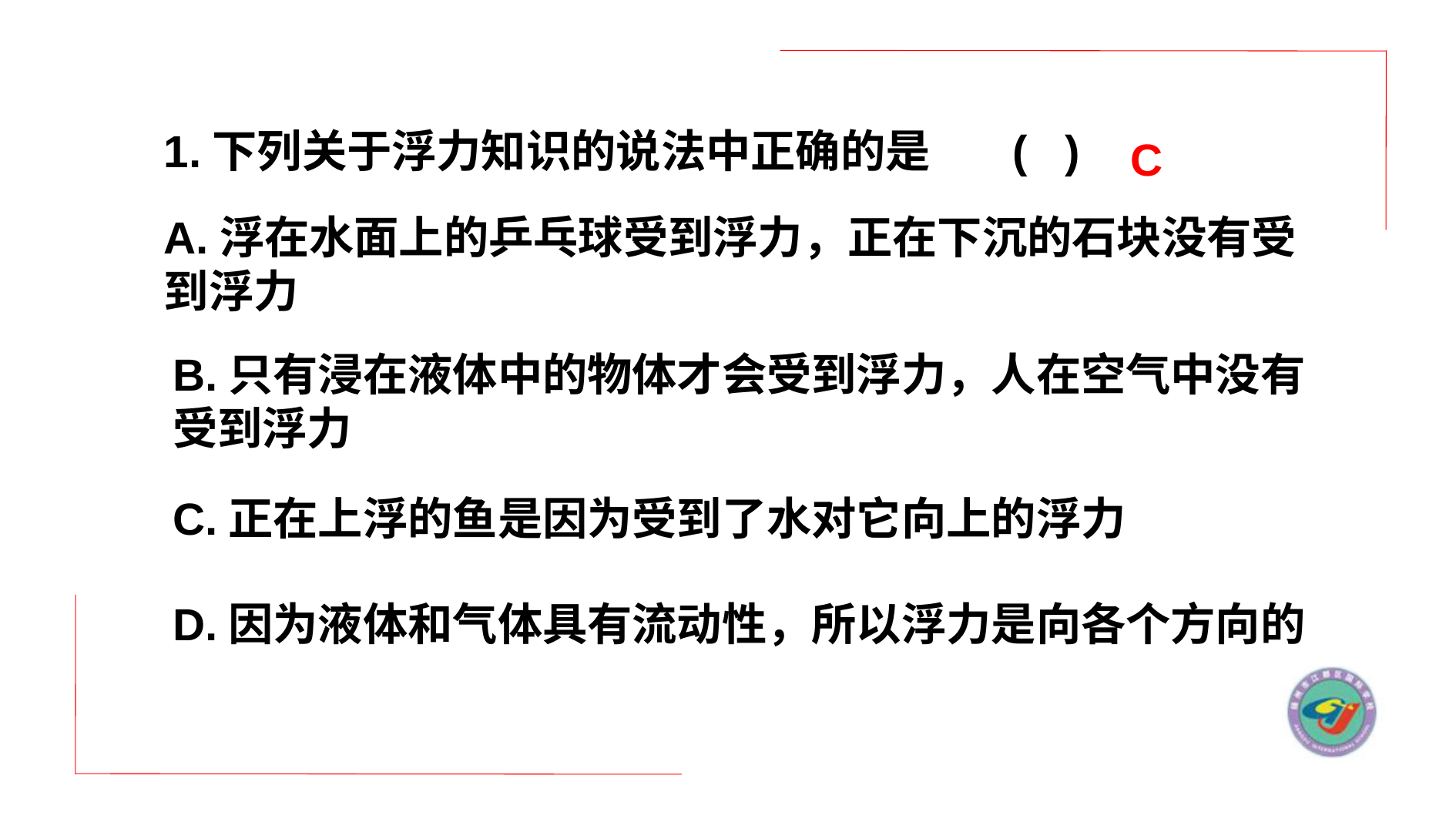

1.下列关于浮力知识的说法中正确的是       (   )
C
A.浮在水面上的乒乓球受到浮力，正在下沉的石块没有受到浮力
B.只有浸在液体中的物体才会受到浮力，人在空气中没有受到浮力
C.正在上浮的鱼是因为受到了水对它向上的浮力
D.因为液体和气体具有流动性，所以浮力是向各个方向的